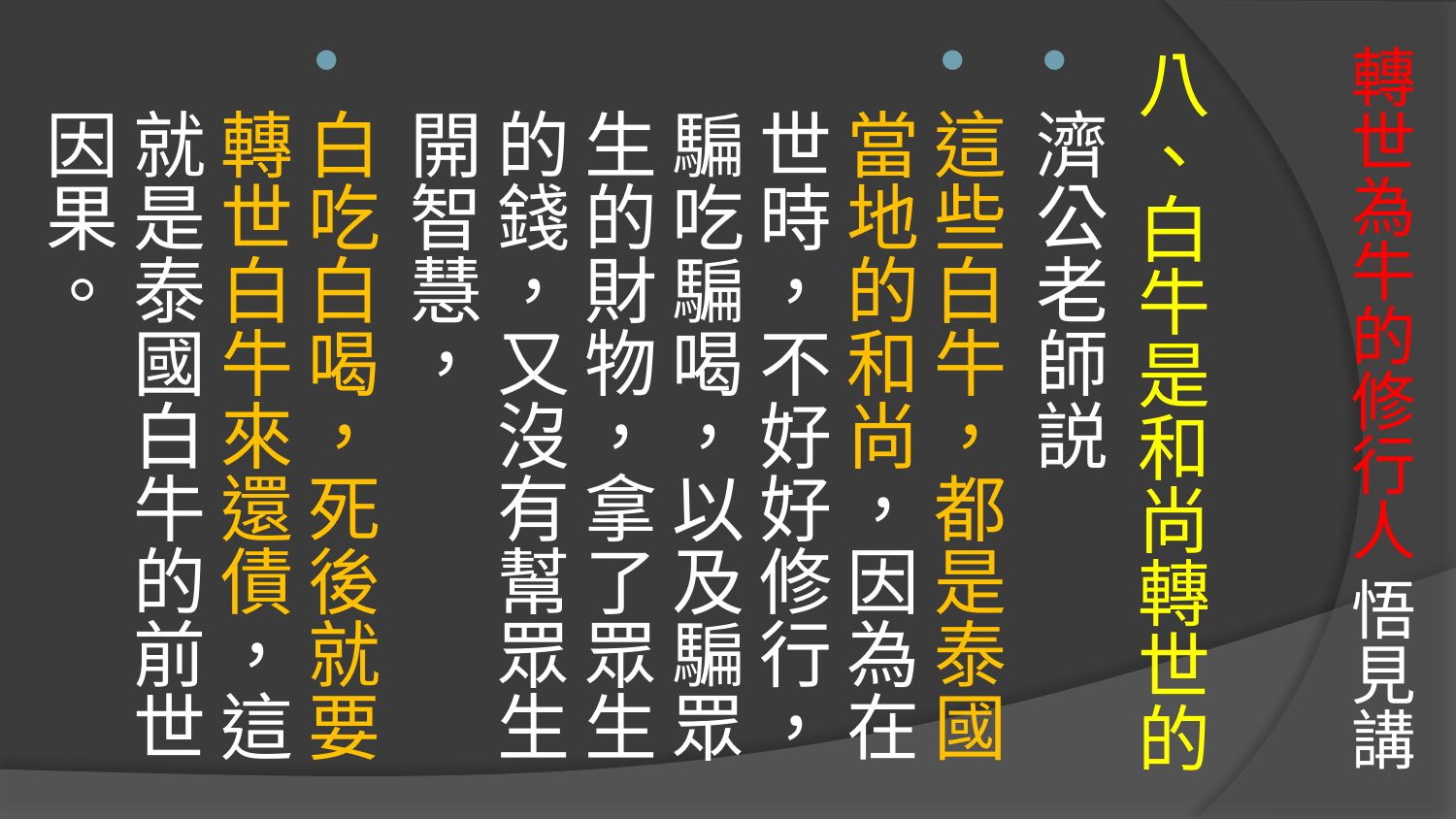

# 轉世為牛的修行人 悟見講
八、白牛是和尚轉世的
濟公老師説
這些白牛，都是泰國當地的和尚，因為在世時，不好好修行，騙吃騙喝，以及騙眾生的財物，拿了眾生的錢，又沒有幫眾生開智慧，
白吃白喝，死後就要轉世白牛來還債，這就是泰國白牛的前世因果。